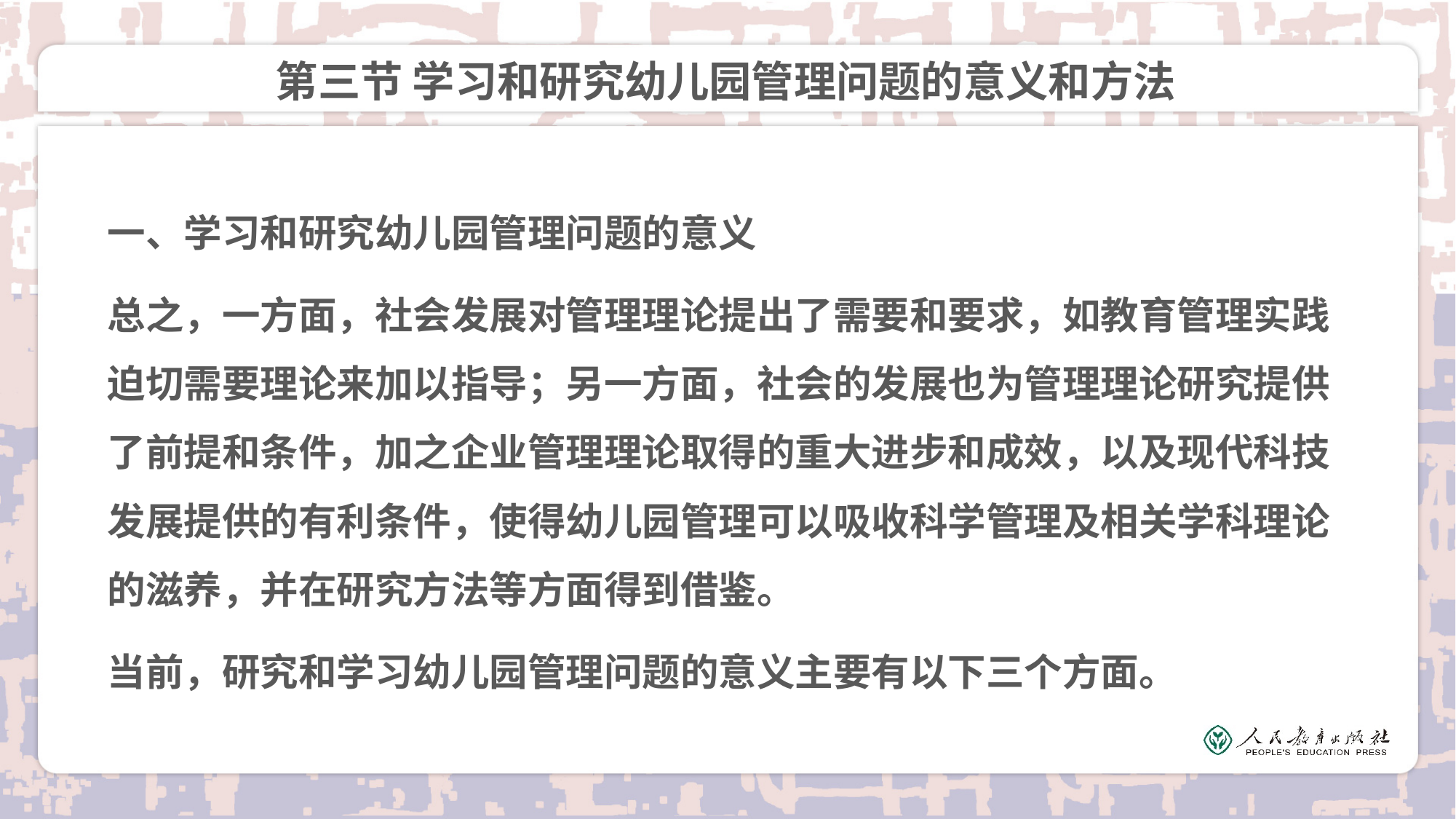

# 第三节 学习和研究幼儿园管理问题的意义和方法
一、学习和研究幼儿园管理问题的意义
总之，一方面，社会发展对管理理论提出了需要和要求，如教育管理实践迫切需要理论来加以指导；另一方面，社会的发展也为管理理论研究提供了前提和条件，加之企业管理理论取得的重大进步和成效，以及现代科技发展提供的有利条件，使得幼儿园管理可以吸收科学管理及相关学科理论的滋养，并在研究方法等方面得到借鉴。
当前，研究和学习幼儿园管理问题的意义主要有以下三个方面。